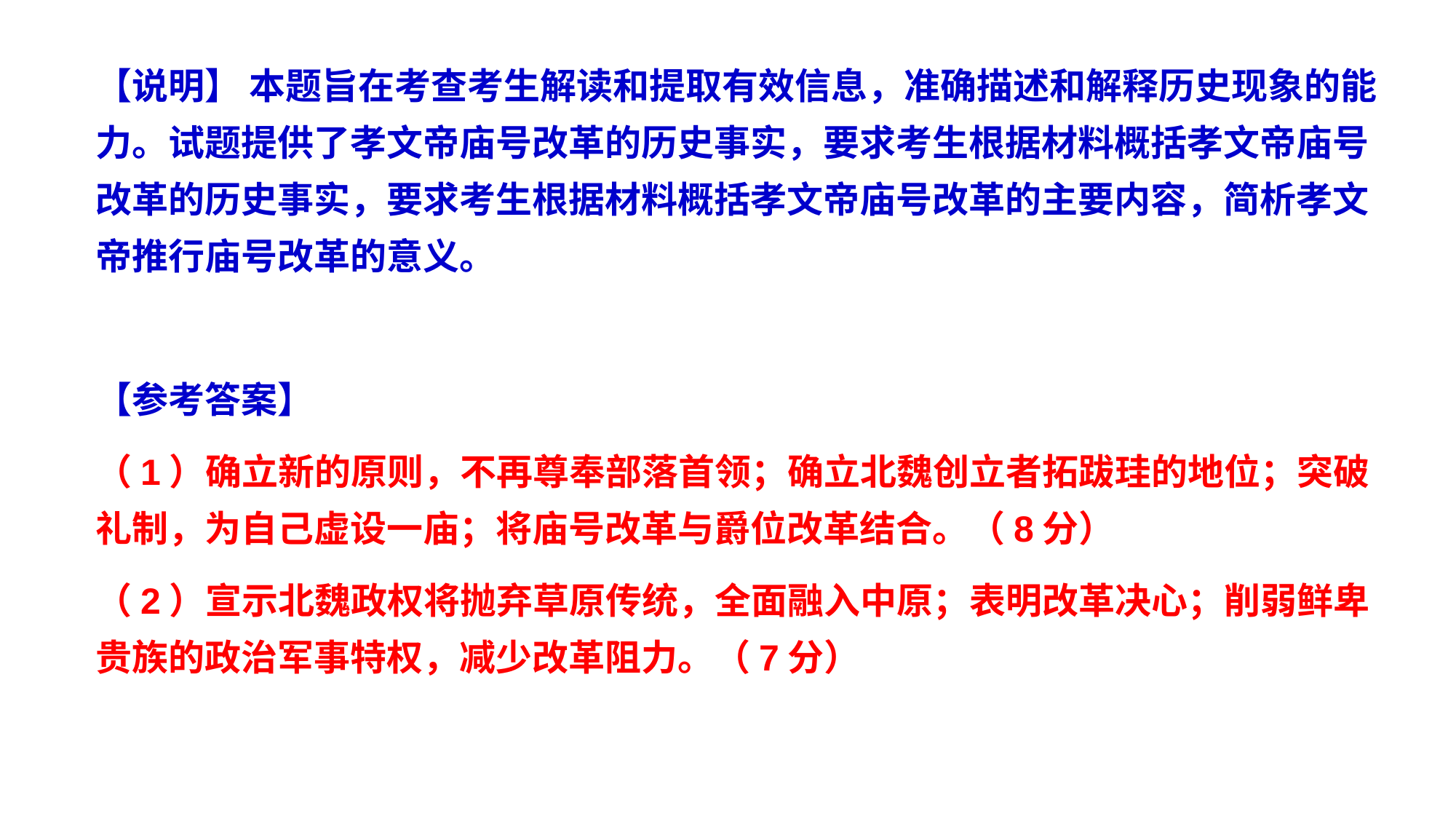

【说明】 本题旨在考查考生解读和提取有效信息，准确描述和解释历史现象的能力。试题提供了孝文帝庙号改革的历史事实，要求考生根据材料概括孝文帝庙号改革的历史事实，要求考生根据材料概括孝文帝庙号改革的主要内容，简析孝文帝推行庙号改革的意义。

【参考答案】
（1）确立新的原则，不再尊奉部落首领；确立北魏创立者拓跋珪的地位；突破礼制，为自己虚设一庙；将庙号改革与爵位改革结合。（8分）
（2）宣示北魏政权将抛弃草原传统，全面融入中原；表明改革决心；削弱鲜卑贵族的政治军事特权，减少改革阻力。（7分）